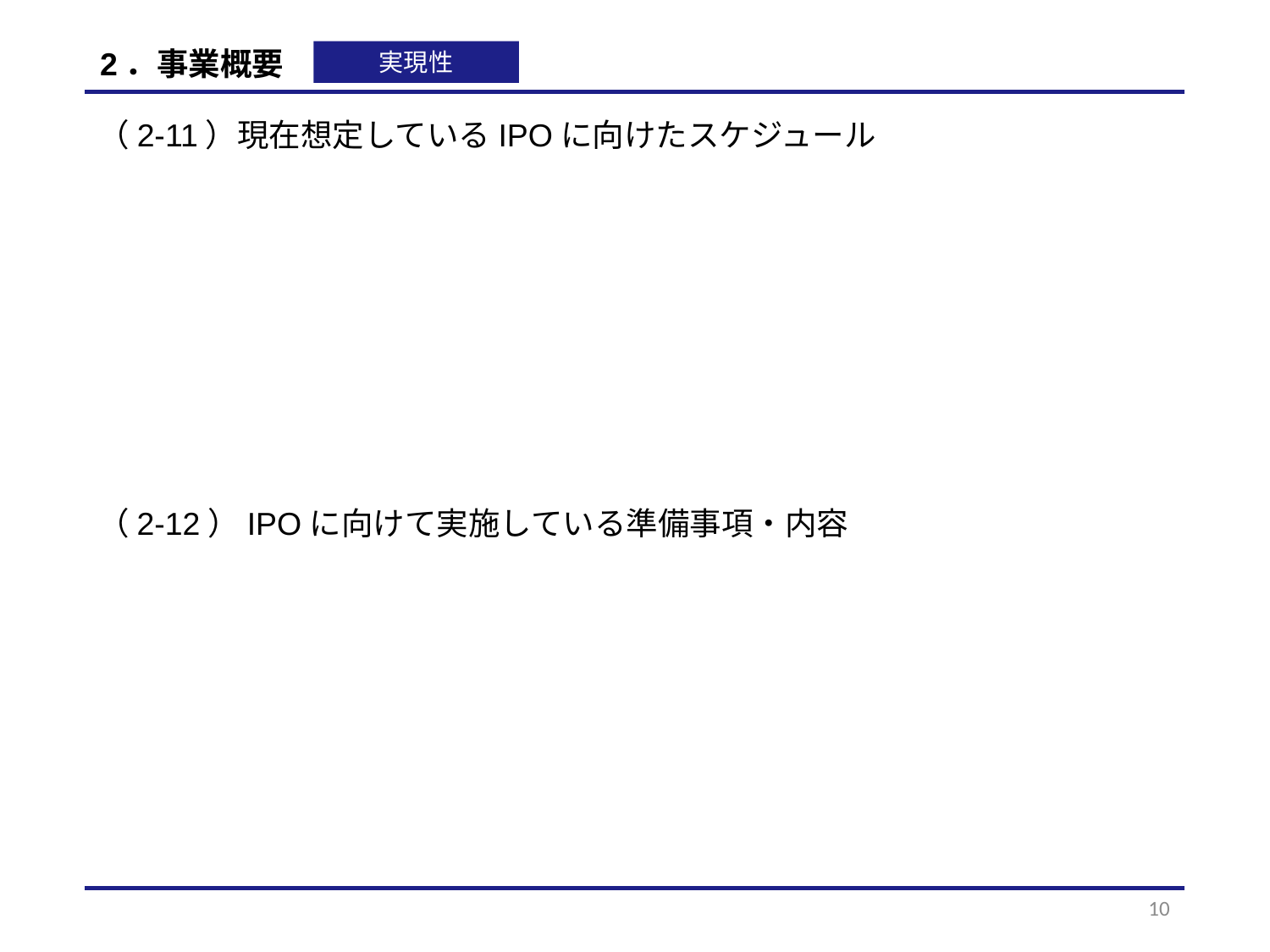

# 2．事業概要
実現性
（2-11）現在想定しているIPOに向けたスケジュール

（2-12）IPOに向けて実施している準備事項・内容

10